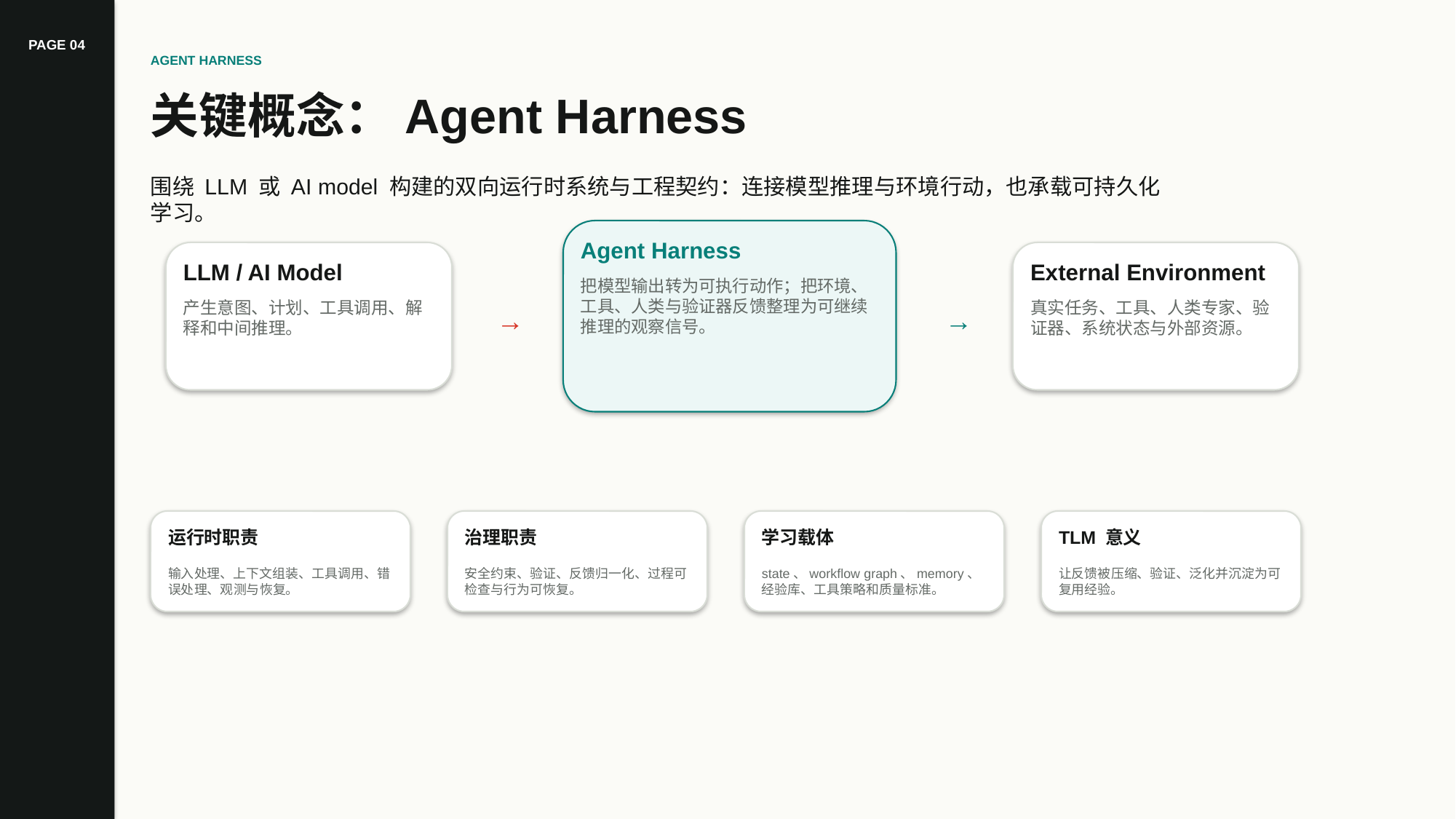

PAGE 04
AGENT HARNESS
关键概念：Agent Harness
围绕 LLM 或 AI model 构建的双向运行时系统与工程契约：连接模型推理与环境行动，也承载可持久化学习。

Agent Harness

LLM / AI Model
External Environment
把模型输出转为可执行动作；把环境、工具、人类与验证器反馈整理为可继续推理的观察信号。
产生意图、计划、工具调用、解释和中间推理。
真实任务、工具、人类专家、验证器、系统状态与外部资源。
→
→

运行时职责
治理职责
学习载体
TLM 意义
输入处理、上下文组装、工具调用、错误处理、观测与恢复。
安全约束、验证、反馈归一化、过程可检查与行为可恢复。
state、workflow graph、memory、经验库、工具策略和质量标准。
让反馈被压缩、验证、泛化并沉淀为可复用经验。